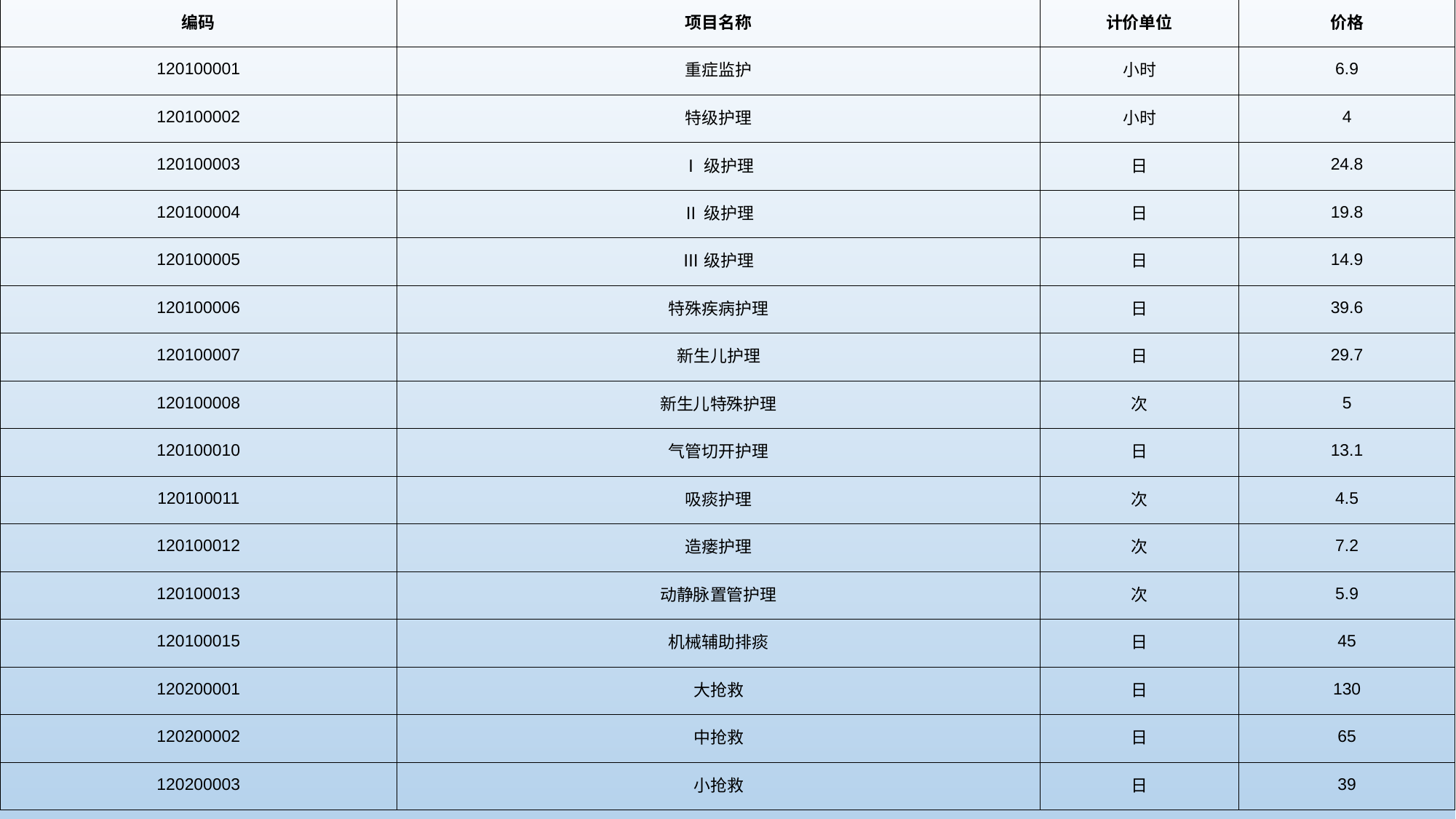

| 编码 | 项目名称 | 计价单位 | 价格 |
| --- | --- | --- | --- |
| 120100001 | 重症监护 | 小时 | 6.9 |
| 120100002 | 特级护理 | 小时 | 4 |
| 120100003 | Ⅰ级护理 | 日 | 24.8 |
| 120100004 | Ⅱ级护理 | 日 | 19.8 |
| 120100005 | Ⅲ级护理 | 日 | 14.9 |
| 120100006 | 特殊疾病护理 | 日 | 39.6 |
| 120100007 | 新生儿护理 | 日 | 29.7 |
| 120100008 | 新生儿特殊护理 | 次 | 5 |
| 120100010 | 气管切开护理 | 日 | 13.1 |
| 120100011 | 吸痰护理 | 次 | 4.5 |
| 120100012 | 造瘘护理 | 次 | 7.2 |
| 120100013 | 动静脉置管护理 | 次 | 5.9 |
| 120100015 | 机械辅助排痰 | 日 | 45 |
| 120200001 | 大抢救 | 日 | 130 |
| 120200002 | 中抢救 | 日 | 65 |
| 120200003 | 小抢救 | 日 | 39 |